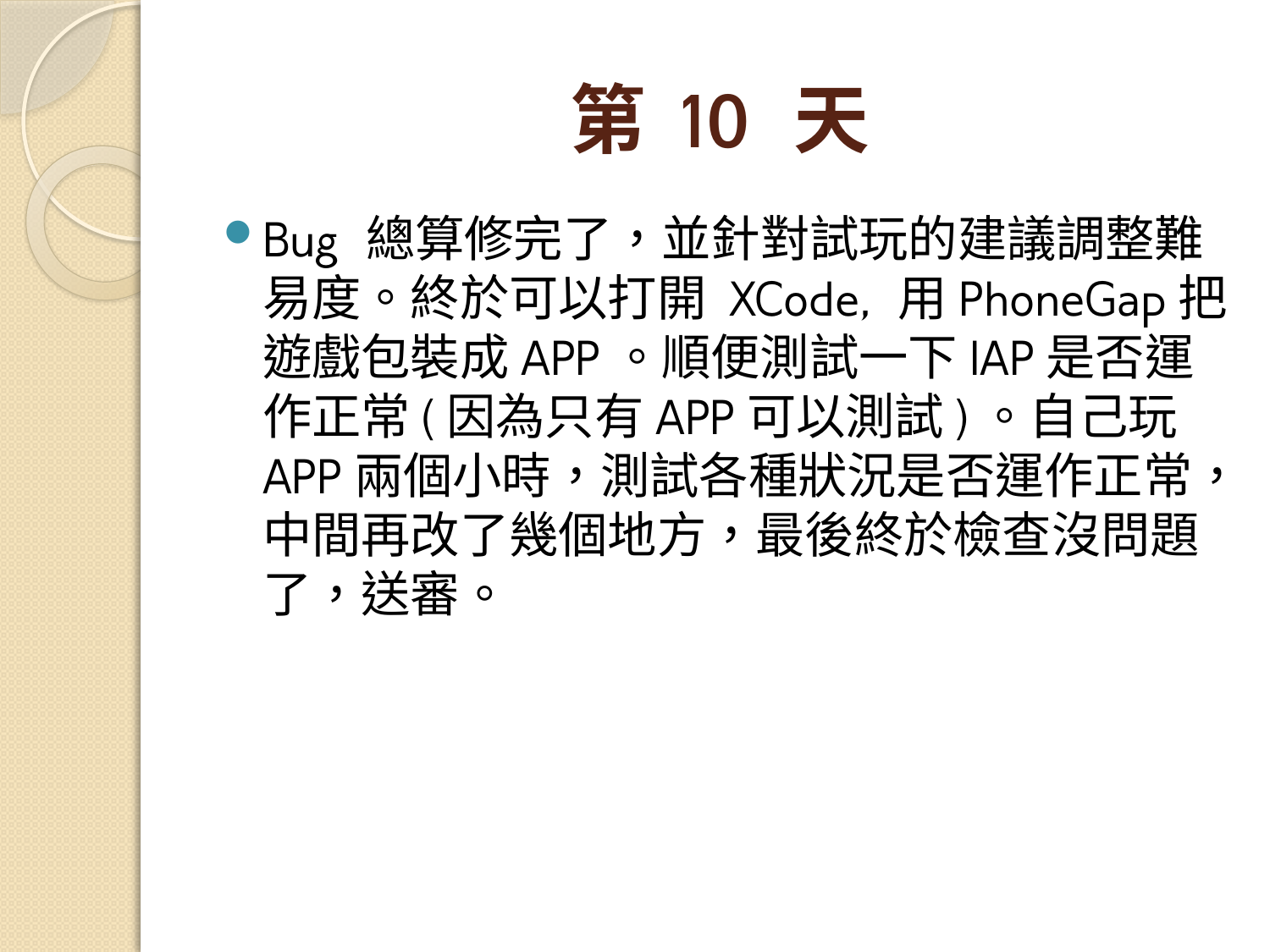

# 第 10 天
Bug 總算修完了，並針對試玩的建議調整難易度。終於可以打開 XCode, 用PhoneGap把遊戲包裝成APP。順便測試一下IAP是否運作正常(因為只有APP可以測試)。自己玩APP兩個小時，測試各種狀況是否運作正常，中間再改了幾個地方，最後終於檢查沒問題了，送審。